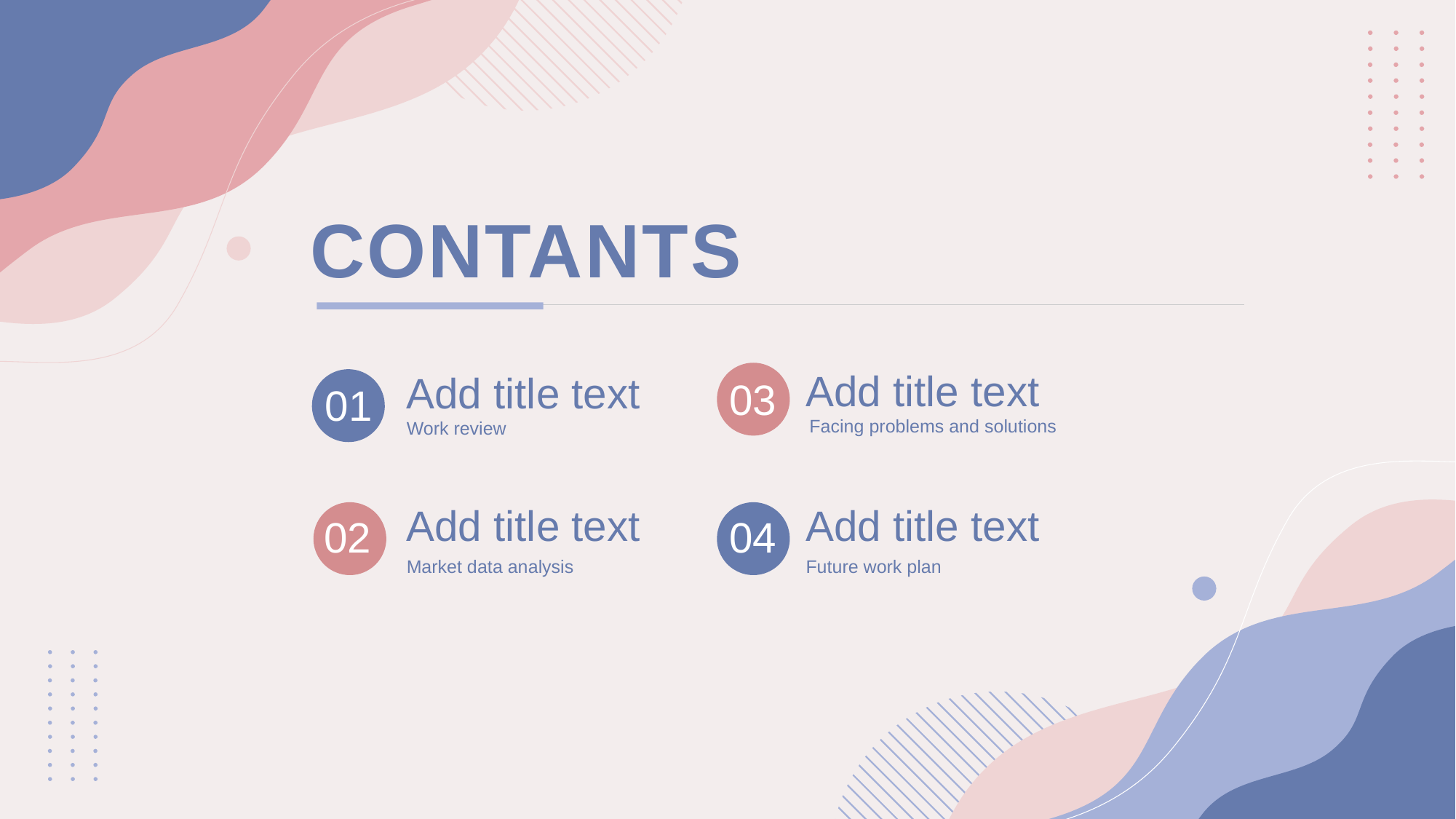

行业PPT模板http://www.1ppt.com/hangye/

CONTANTS

Add title text

03
Facing problems and solutions
Add title text

01
Work review
Add title text

02
Market data analysis
Add title text

04
Future work plan